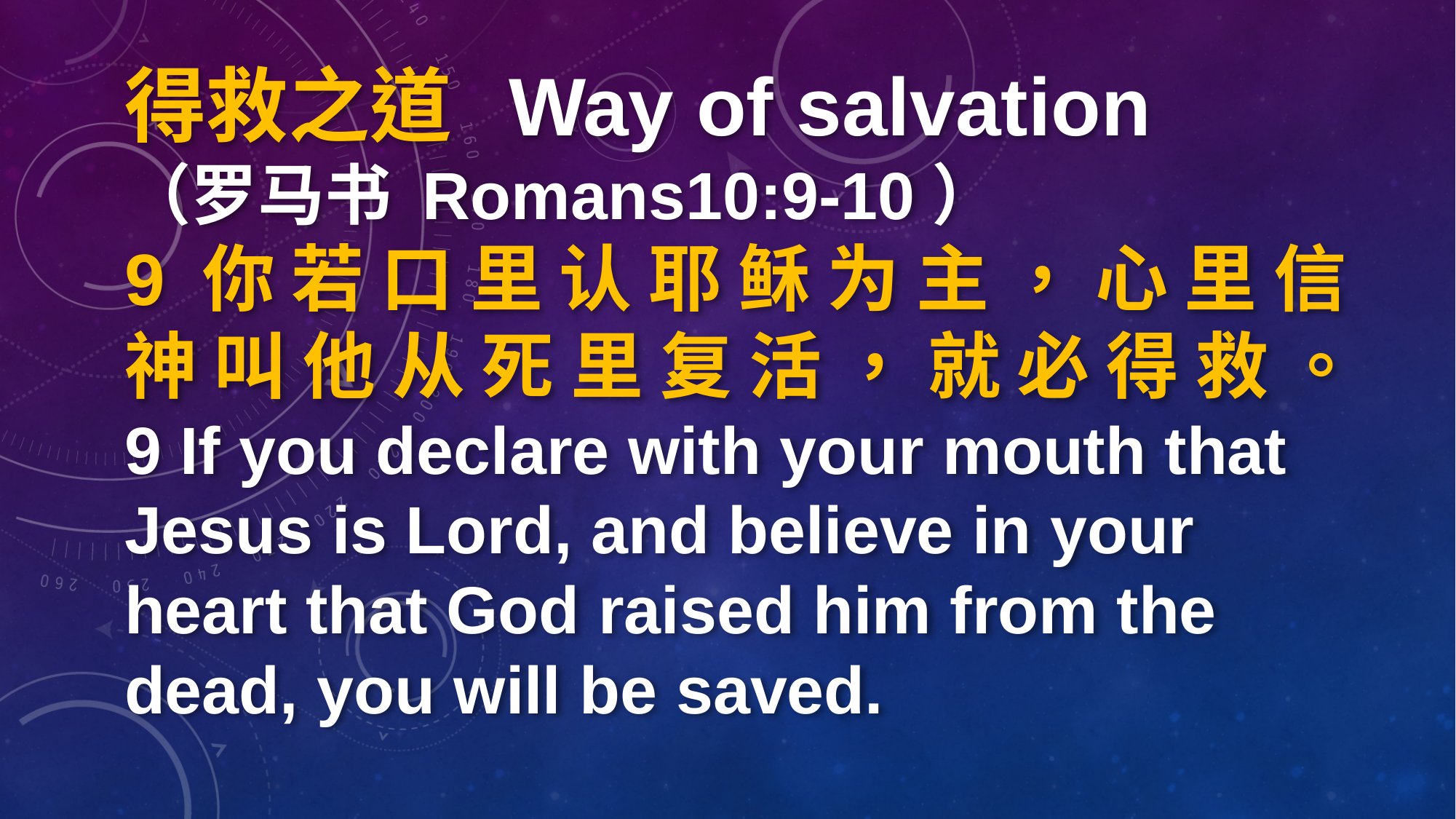

得救之道  Way of salvation
（罗马书 Romans10:9-10）
9 你 若 口 里 认 耶 稣 为 主 ， 心 里 信 神 叫 他 从 死 里 复 活 ， 就 必 得 救 。
9 If you declare with your mouth that Jesus is Lord, and believe in your heart that God raised him from the dead, you will be saved.